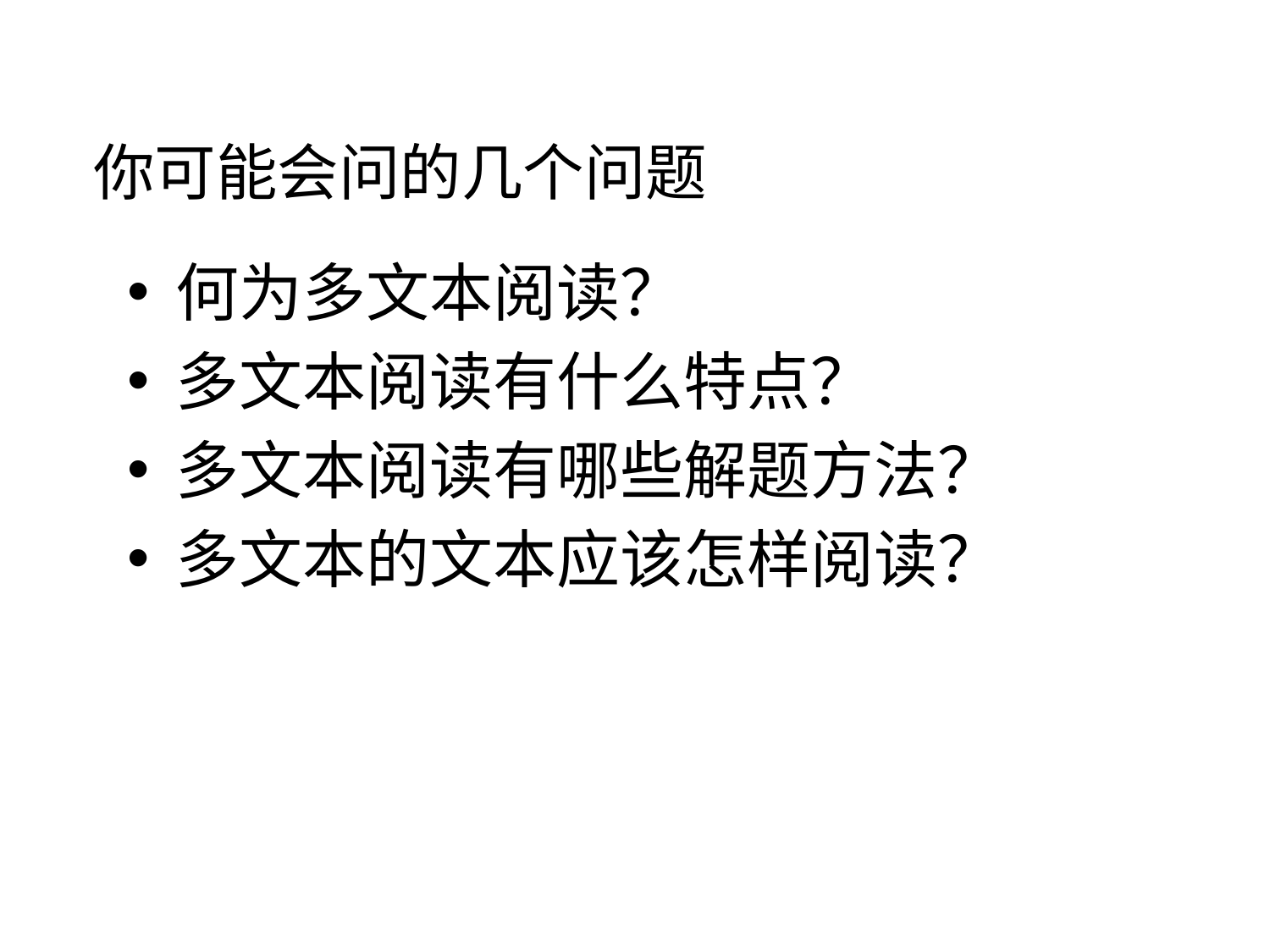

# 你可能会问的几个问题
何为多文本阅读？
多文本阅读有什么特点？
多文本阅读有哪些解题方法？
多文本的文本应该怎样阅读？